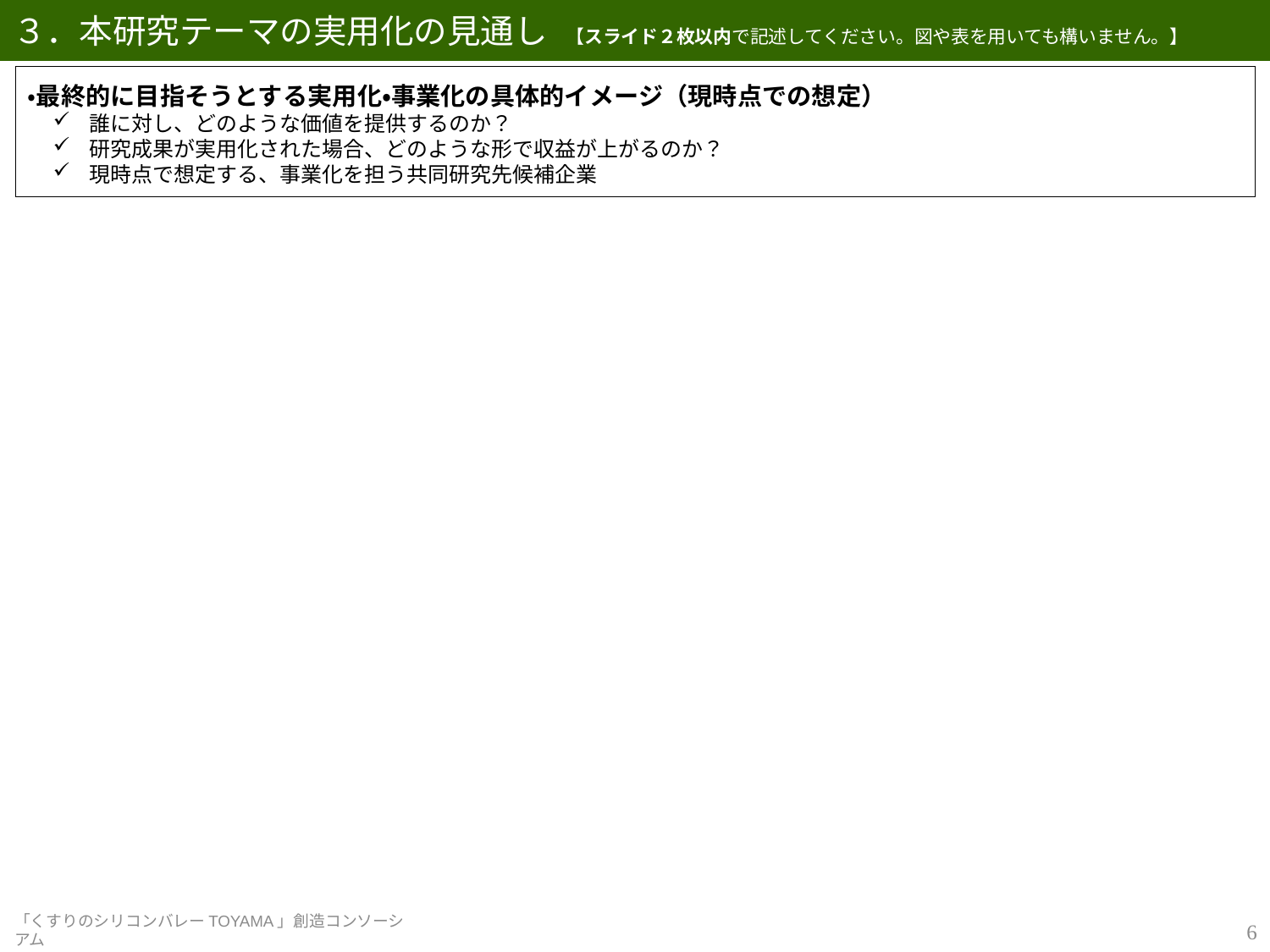

# ３．本研究テーマの実用化の見通し　【スライド２枚以内で記述してください。図や表を用いても構いません。】
・最終的に目指そうとする実用化・事業化の具体的イメージ（現時点での想定）
誰に対し、どのような価値を提供するのか？
研究成果が実用化された場合、どのような形で収益が上がるのか？
現時点で想定する、事業化を担う共同研究先候補企業
6
「くすりのシリコンバレーTOYAMA」創造コンソーシアム